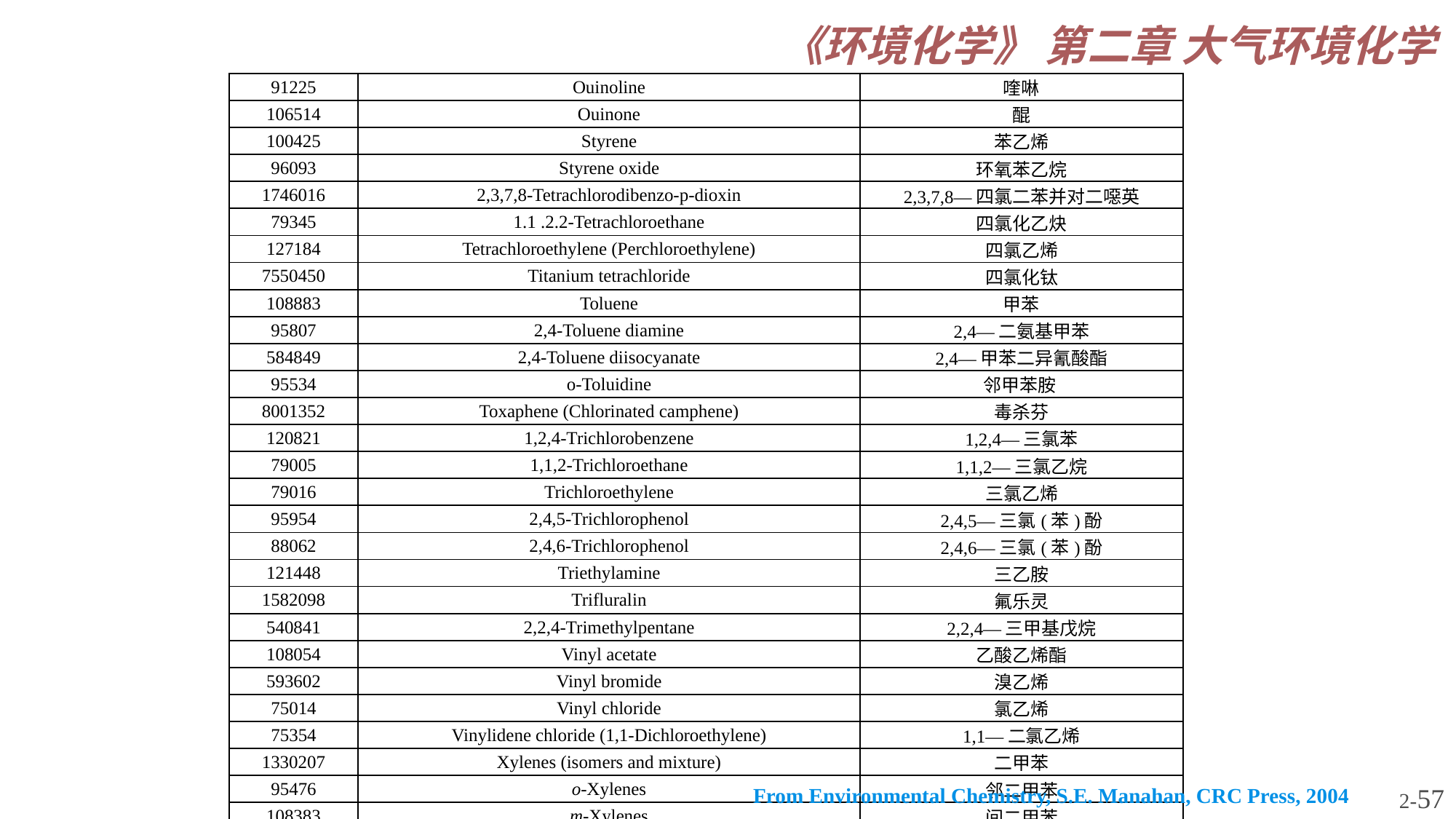

| 91225 | Ouinoline | 喹啉 |
| --- | --- | --- |
| 106514 | Ouinone | 醌 |
| 100425 | Styrene | 苯乙烯 |
| 96093 | Styrene oxide | 环氧苯乙烷 |
| 1746016 | 2,3,7,8-Tetrachlorodibenzo-p-dioxin | 2,3,7,8—四氯二苯并对二噁英 |
| 79345 | 1.1 .2.2-Tetrachloroethane | 四氯化乙炔 |
| 127184 | Tetrachloroethylene (Perchloroethylene) | 四氯乙烯 |
| 7550450 | Titanium tetrachloride | 四氯化钛 |
| 108883 | Toluene | 甲苯 |
| 95807 | 2,4-Toluene diamine | 2,4—二氨基甲苯 |
| 584849 | 2,4-Toluene diisocyanate | 2,4—甲苯二异氰酸酯 |
| 95534 | o-Toluidine | 邻甲苯胺 |
| 8001352 | Toxaphene (Chlorinated camphene) | 毒杀芬 |
| 120821 | 1,2,4-Trichlorobenzene | 1,2,4—三氯苯 |
| 79005 | 1,1,2-Trichloroethane | 1,1,2—三氯乙烷 |
| 79016 | Trichloroethylene | 三氯乙烯 |
| 95954 | 2,4,5-Trichlorophenol | 2,4,5—三氯(苯)酚 |
| 88062 | 2,4,6-Trichlorophenol | 2,4,6—三氯(苯)酚 |
| 121448 | Triethylamine | 三乙胺 |
| 1582098 | Trifluralin | 氟乐灵 |
| 540841 | 2,2,4-Trimethylpentane | 2,2,4—三甲基戊烷 |
| 108054 | Vinyl acetate | 乙酸乙烯酯 |
| 593602 | Vinyl bromide | 溴乙烯 |
| 75014 | Vinyl chloride | 氯乙烯 |
| 75354 | Vinylidene chloride (1,1-Dichloroethylene) | 1,1—二氯乙烯 |
| 1330207 | Xylenes (isomers and mixture) | 二甲苯 |
| 95476 | o-Xylenes | 邻二甲苯 |
| 108383 | m-Xylenes | 间二甲苯 |
| 106423 | p-Xylenes | 对二甲苯 |
2-57
From Environmental Chemistry, S.E. Manahan, CRC Press, 2004